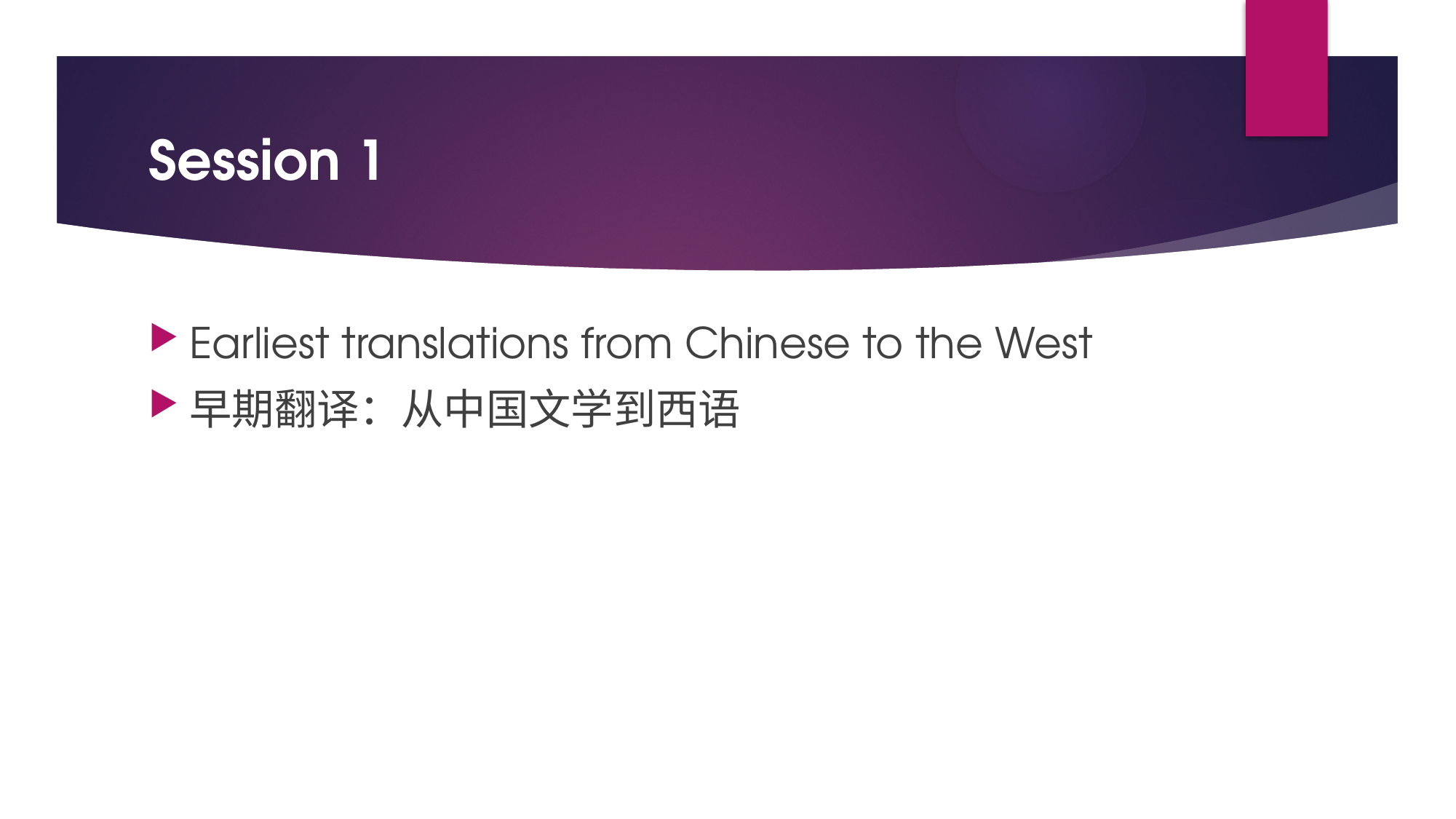

# Session 1
Earliest translations from Chinese to the West
早期翻译：从中国文学到西语